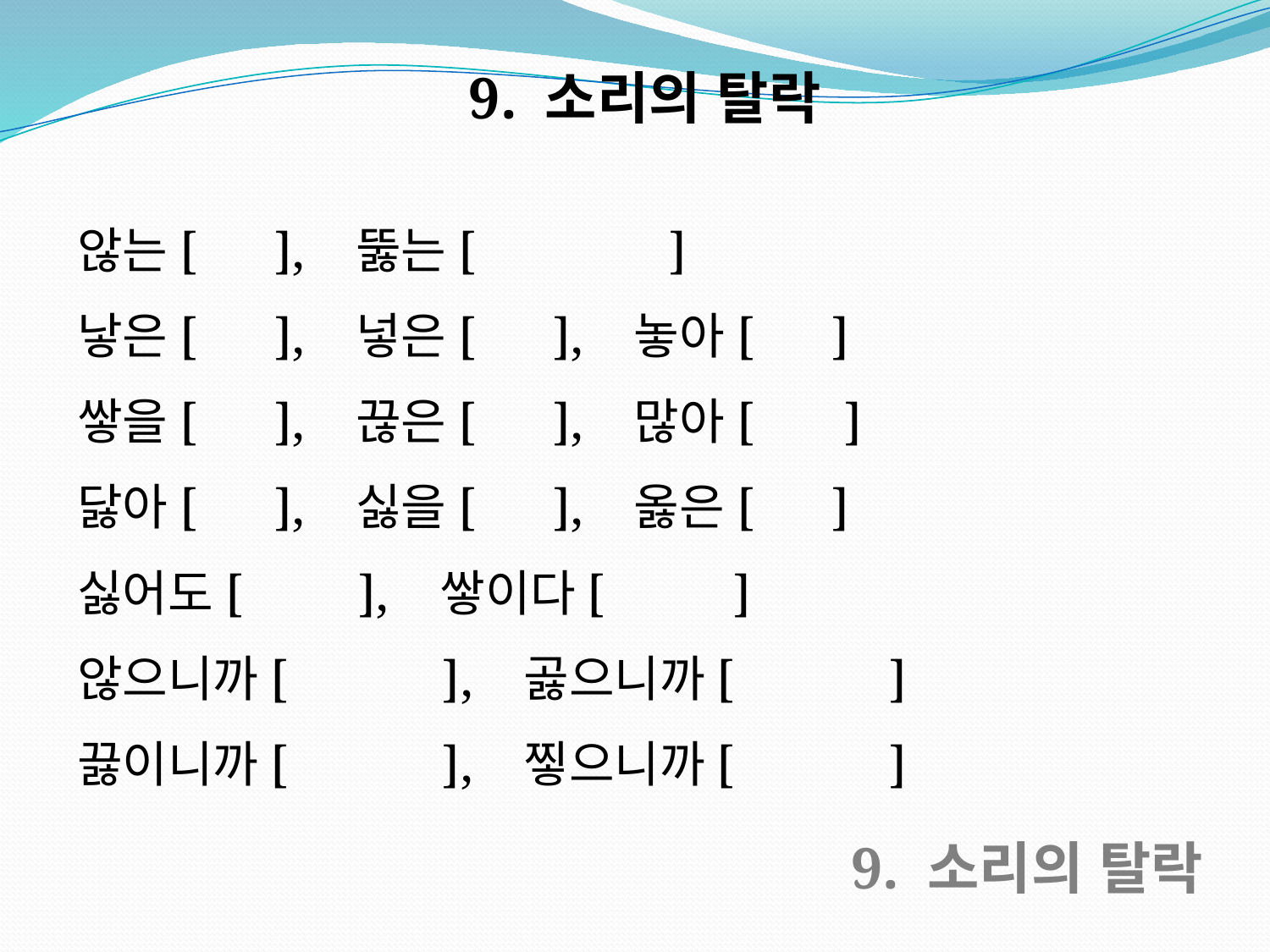

9. 소리의 탈락
않는[      ],   뚫는[               ]
낳은[      ],   넣은[      ],   놓아[      ]
쌓을[      ],   끊은[      ],   많아[       ]
닳아[      ],   싫을[      ],   옳은[      ]
싫어도[         ],   쌓이다[          ]
않으니까[            ],   곯으니까[            ]
끓이니까[            ],   찧으니까[            ]

9. 소리의 탈락